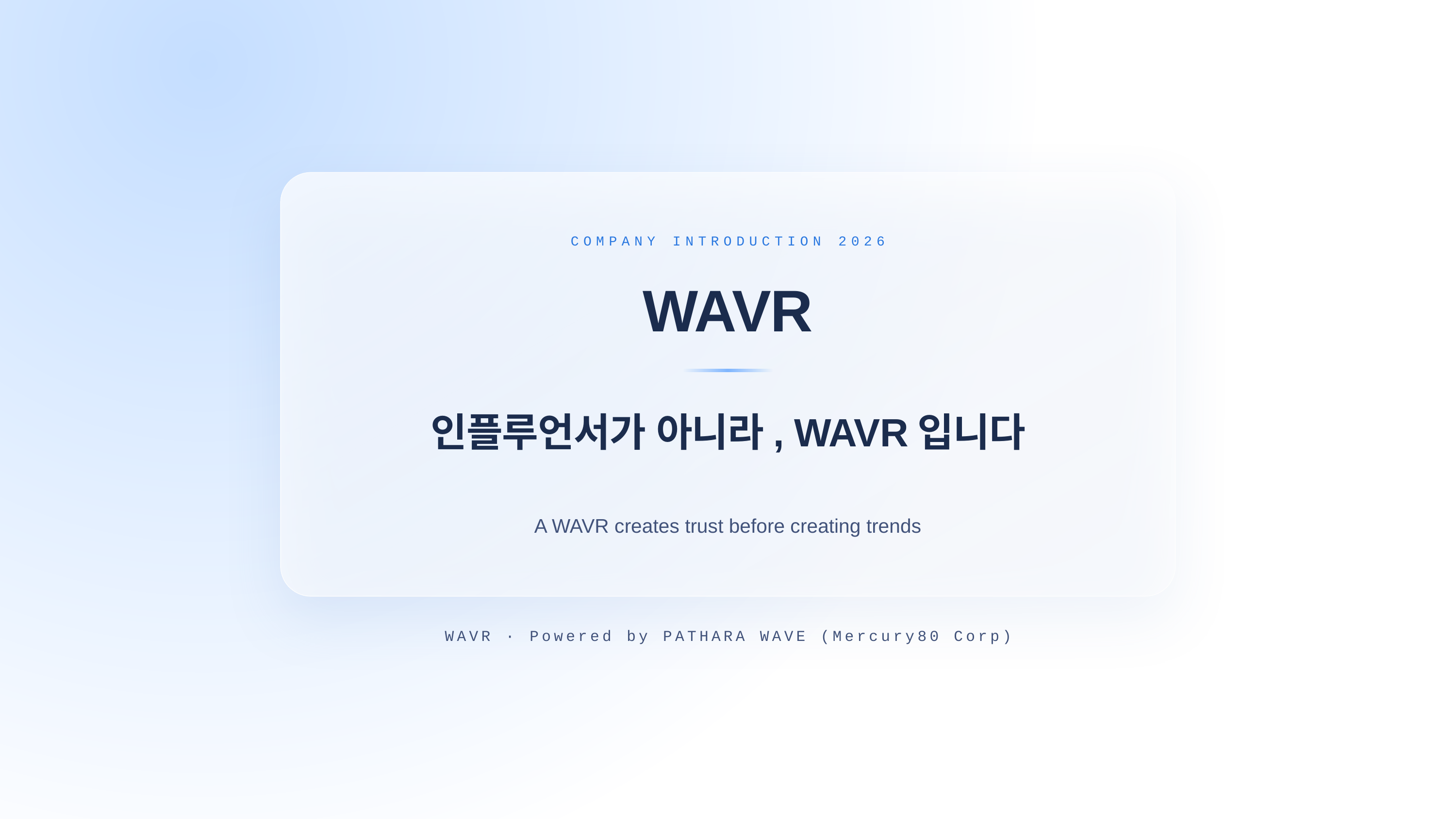

COMPANY INTRODUCTION 2026
WAVR

인플루언서가 아니라, WAVR입니다
A WAVR creates trust before creating trends
WAVR · Powered by PATHARA WAVE (Mercury80 Corp)